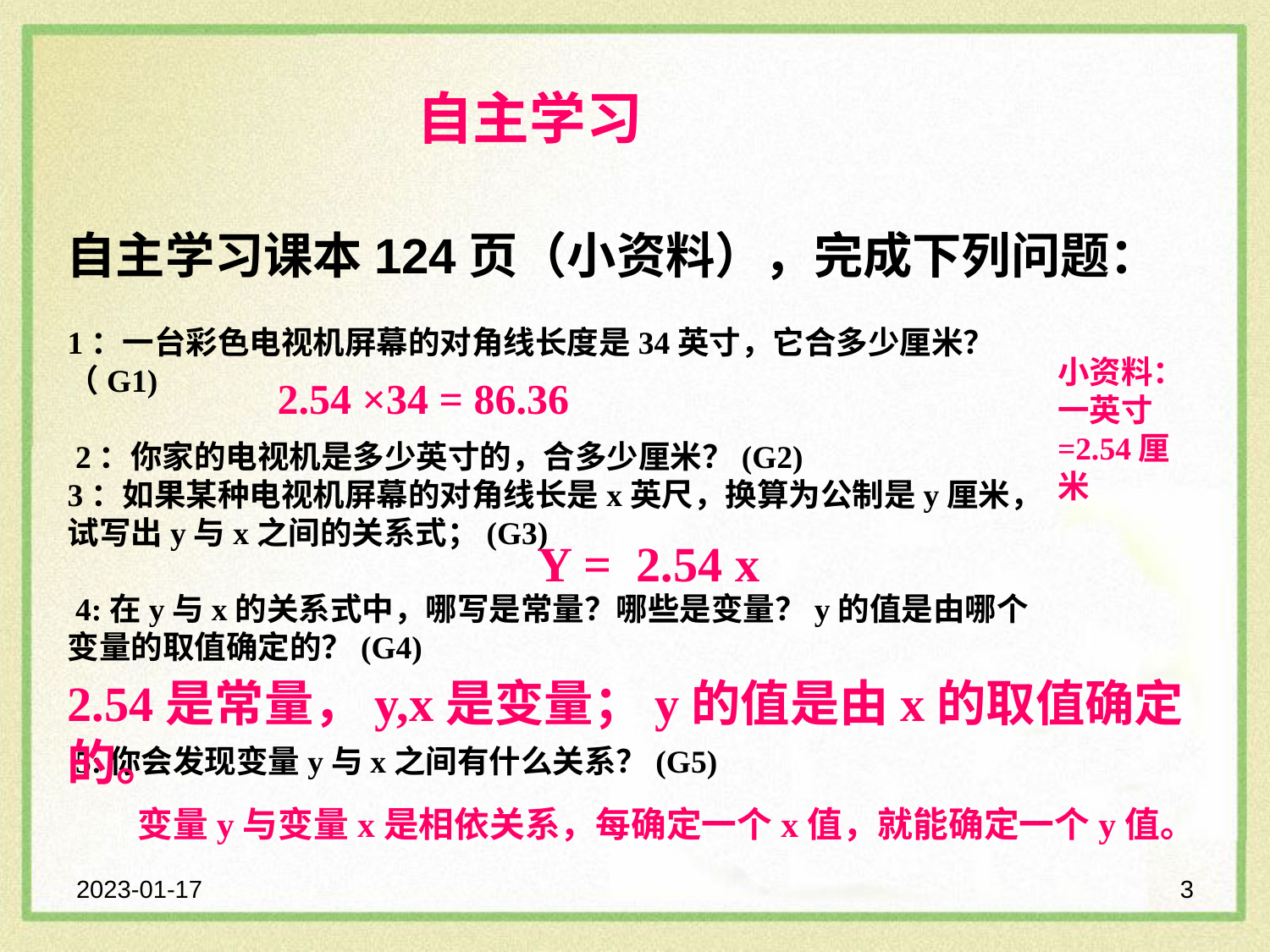

自主学习

      自主学习课本124页（小资料），完成下列问题：

1：一台彩色电视机屏幕的对角线长度是34英寸，它合多少厘米？（G1)

 2：你家的电视机是多少英寸的，合多少厘米？(G2)
3：如果某种电视机屏幕的对角线长是x英尺，换算为公制是y厘米，试写出y与x之间的关系式；(G3)

 4:在y与x的关系式中，哪写是常量？哪些是变量？y的值是由哪个变量的取值确定的？(G4)

 5:你会发现变量y与x之间有什么关系？(G5)
小资料：一英寸=2.54厘米
2.54 ×34 = 86.36
Y =  2.54 x
2.54是常量，y,x是变量；y的值是由x的取值确定的。
变量y与变量x是相依关系，每确定一个x值，就能确定一个y值。
2023-01-17
3